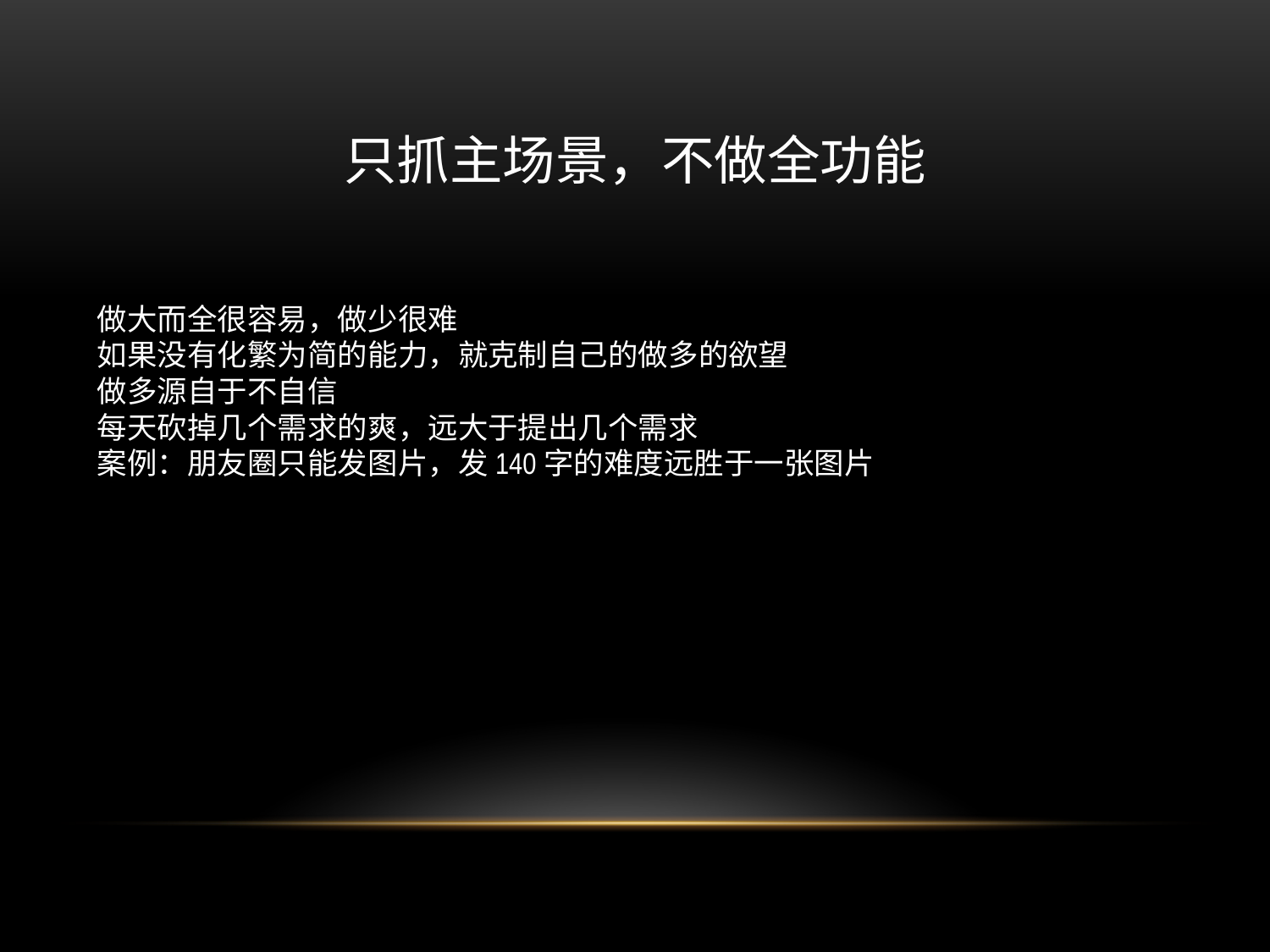

# 只抓主场景，不做全功能

做大而全很容易，做少很难
如果没有化繁为简的能力，就克制自己的做多的欲望
做多源自于不自信
每天砍掉几个需求的爽，远大于提出几个需求
案例：朋友圈只能发图片，发140字的难度远胜于一张图片